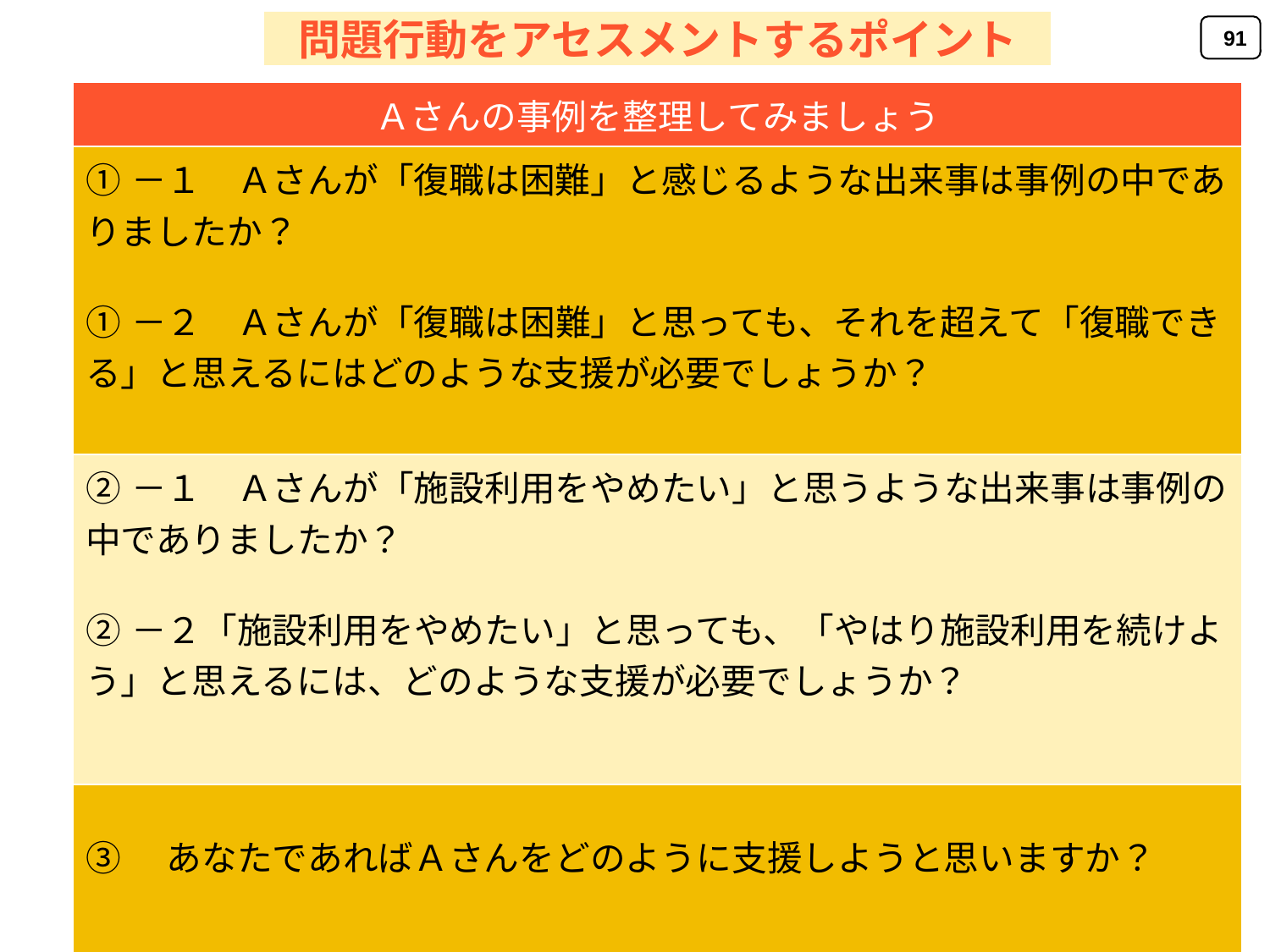

問題行動をアセスメントするポイント
91

| Ａさんの事例を整理してみましょう |
| --- |
| ①－１　Ａさんが「復職は困難」と感じるような出来事は事例の中でありましたか？ ①－２　Ａさんが「復職は困難」と思っても、それを超えて「復職できる」と思えるにはどのような支援が必要でしょうか？ |
| ②－１　Ａさんが「施設利用をやめたい」と思うような出来事は事例の中でありましたか？　 ②－２「施設利用をやめたい」と思っても、「やはり施設利用を続けよう」と思えるには、どのような支援が必要でしょうか？ |
| ③　あなたであればＡさんをどのように支援しようと思いますか？ |